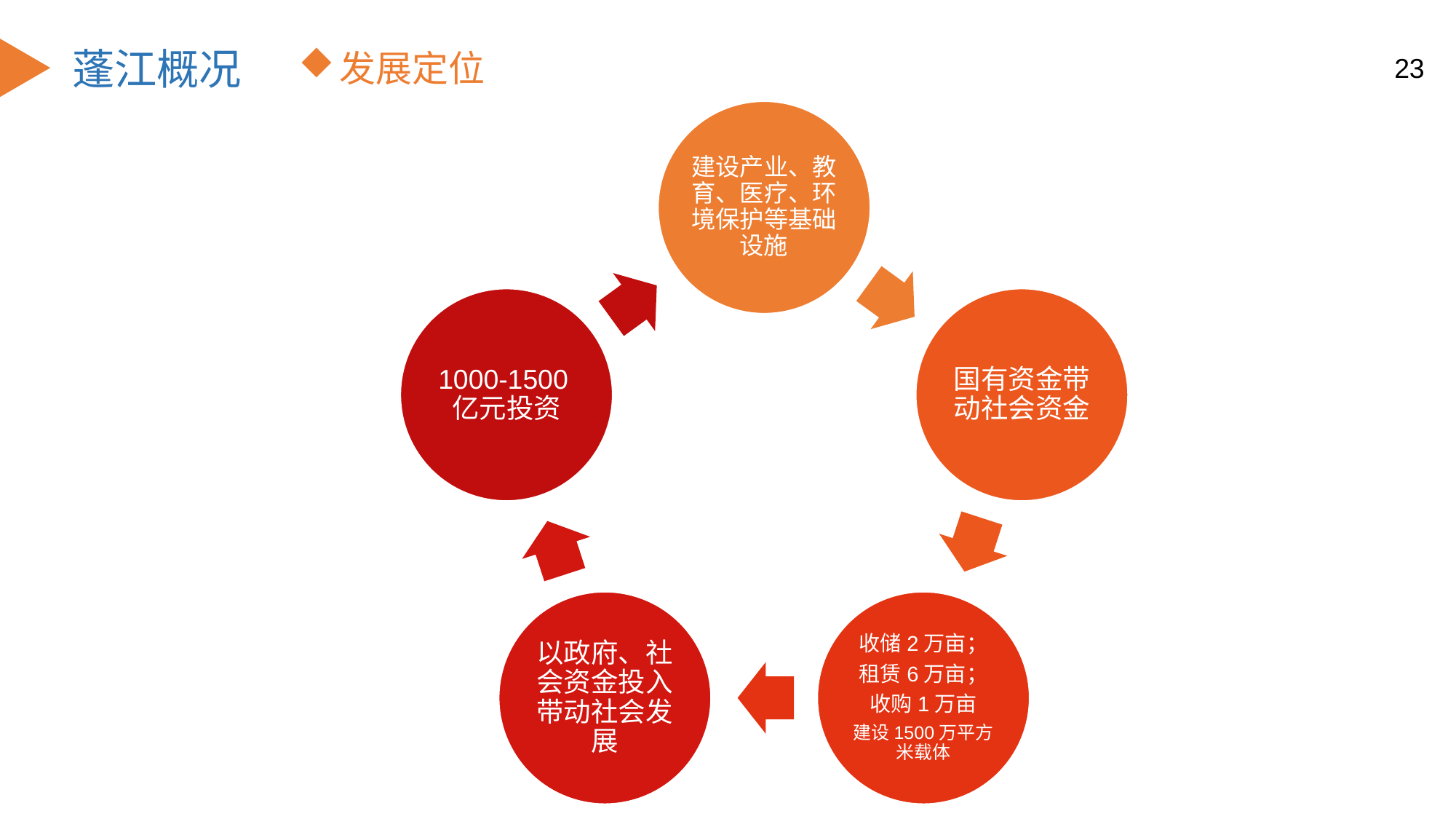

建设产业、教育、医疗、环境保护等基础设施

国有资金带动社会资金

收储2万亩；
租赁6万亩；
收购1万亩
建设1500万平方米载体

以政府、社会资金投入带动社会发展

1000-1500亿元投资